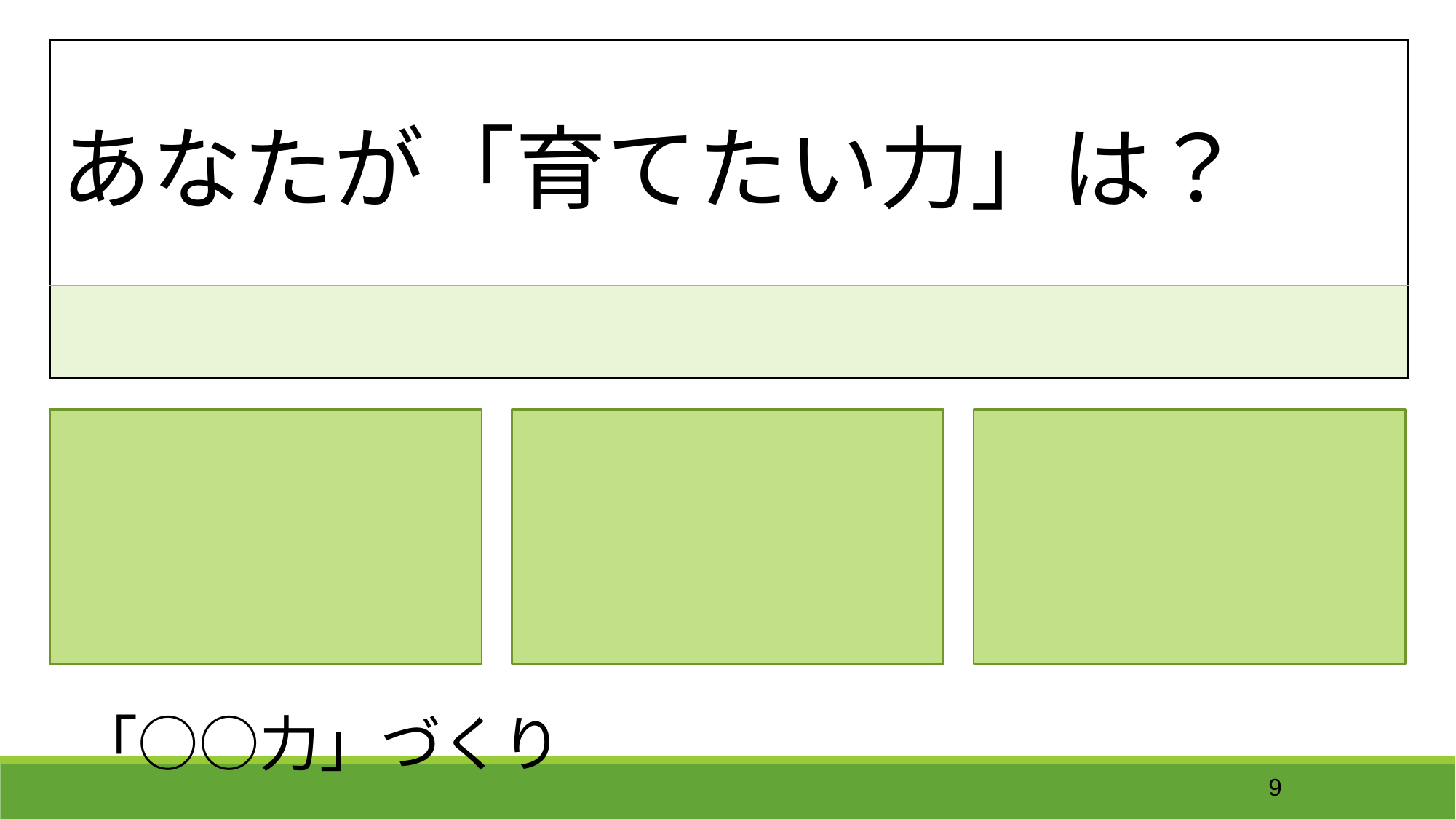

| あなたが「育てたい力」は？ |
| --- |
|  |

　「○○力」づくり

9